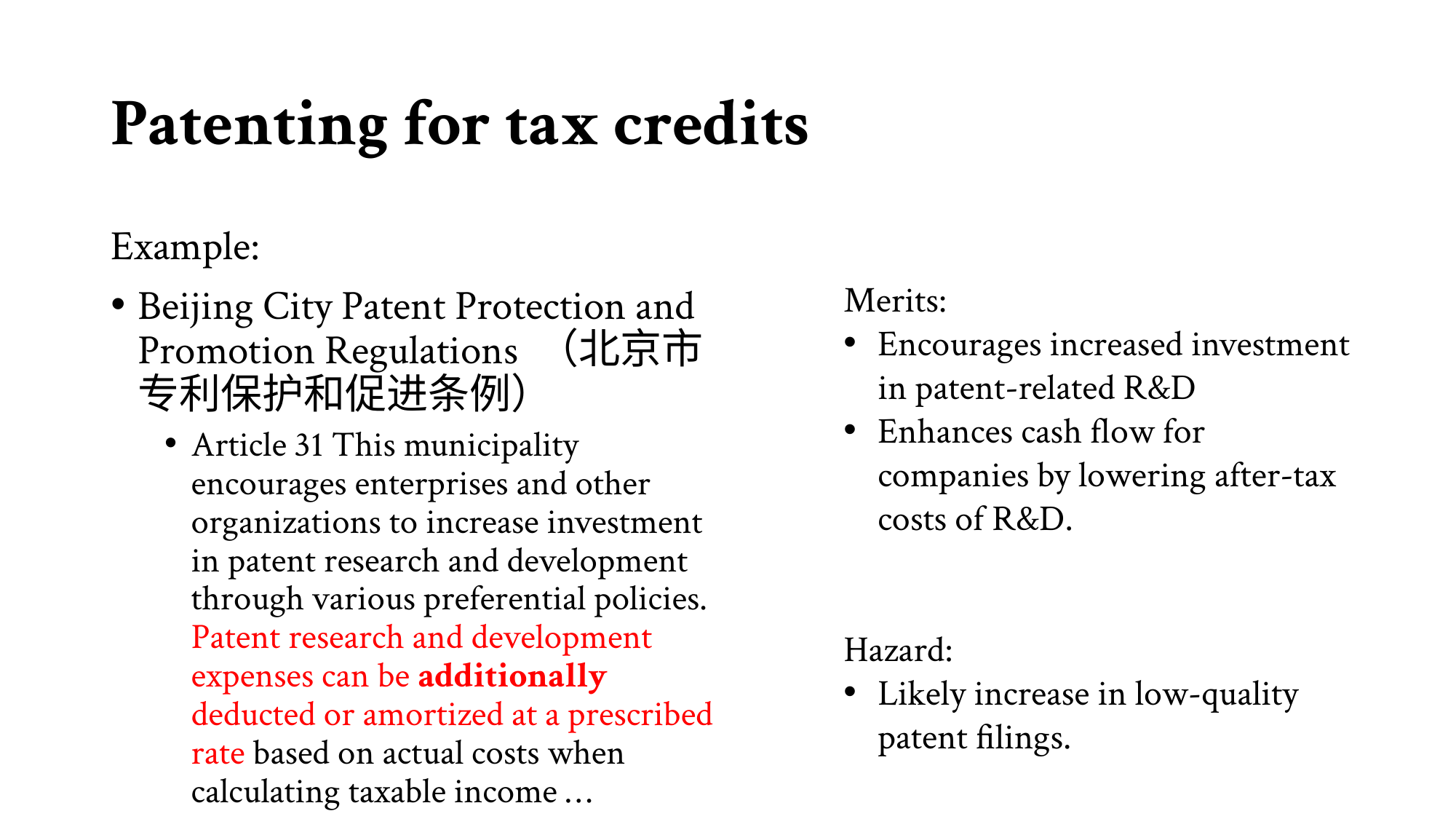

# Patenting for tax credits
Example:
Beijing City Patent Protection and Promotion Regulations （北京市专利保护和促进条例）
Article 31 This municipality encourages enterprises and other organizations to increase investment in patent research and development through various preferential policies. Patent research and development expenses can be additionally deducted or amortized at a prescribed rate based on actual costs when calculating taxable income …
Merits:
Encourages increased investment in patent-related R&D
Enhances cash flow for companies by lowering after-tax costs of R&D.

Hazard:
Likely increase in low-quality patent filings.